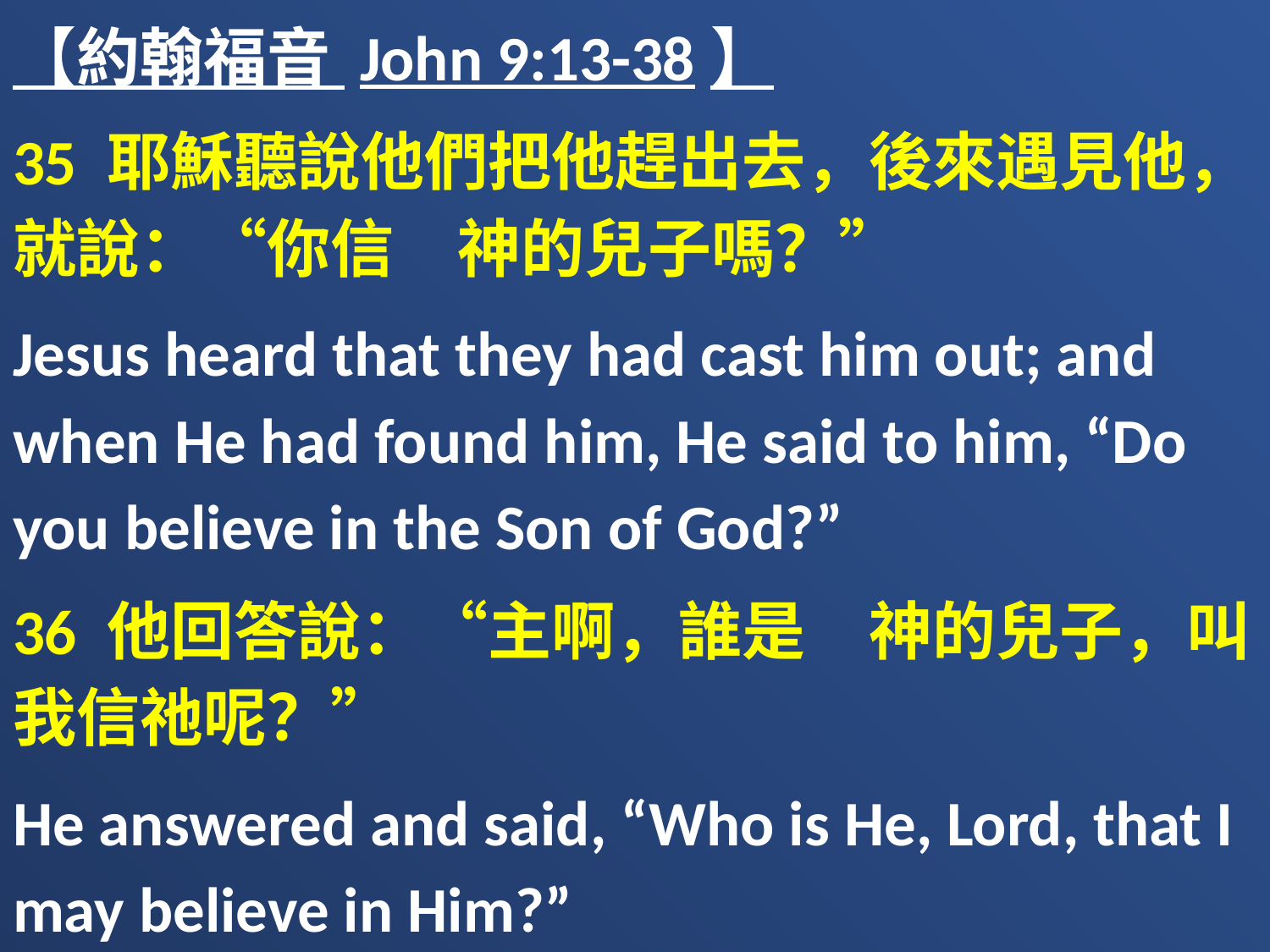

【約翰福音 John 9:13-38】
35 耶穌聽說他們把他趕出去，後來遇見他，就說：“你信　神的兒子嗎？”
Jesus heard that they had cast him out; and when He had found him, He said to him, “Do you believe in the Son of God?”
36 他回答說：“主啊，誰是　神的兒子，叫我信祂呢？”
He answered and said, “Who is He, Lord, that I may believe in Him?”